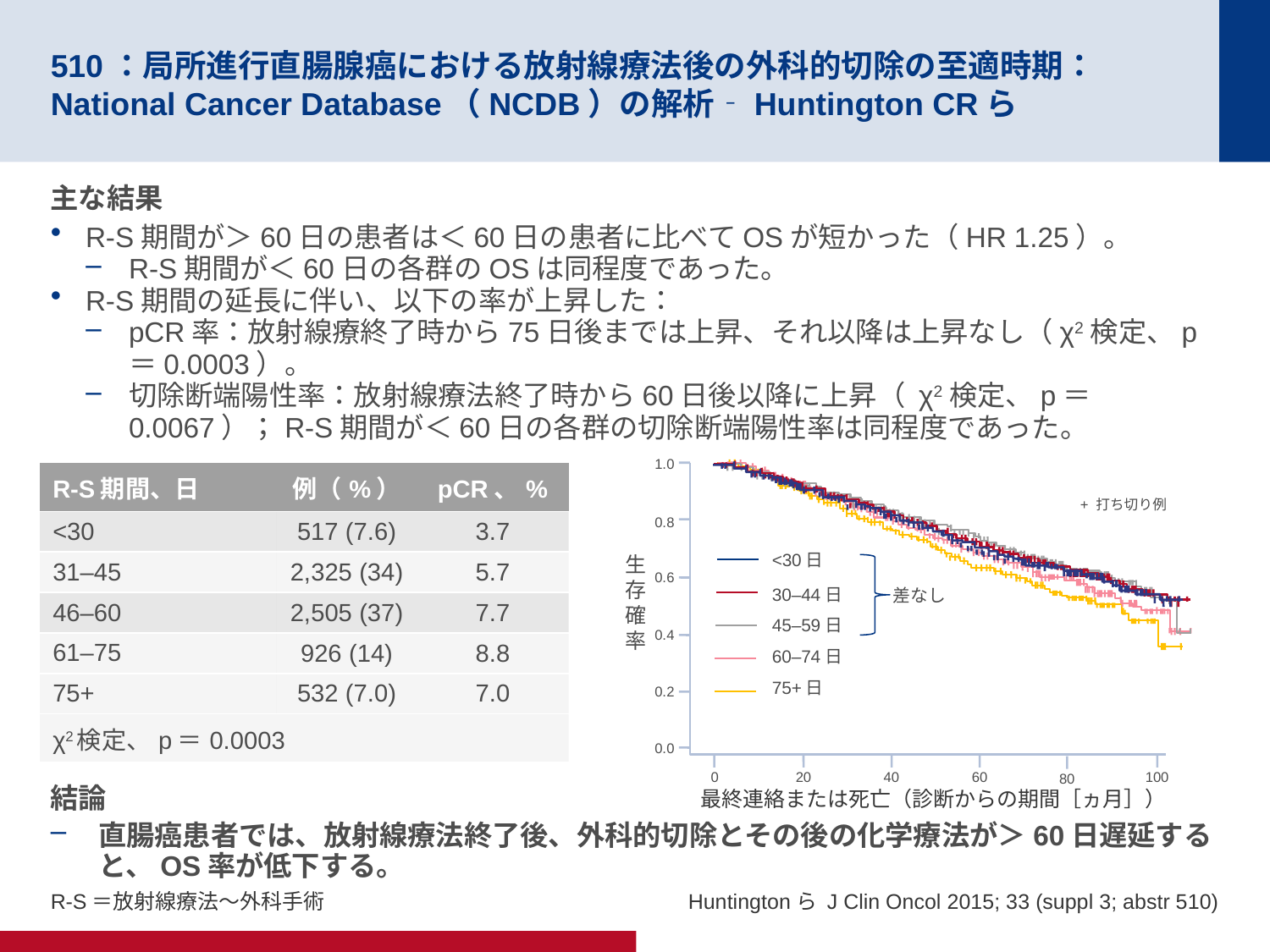

# 510：局所進行直腸腺癌における放射線療法後の外科的切除の至適時期：National Cancer Database（NCDB）の解析‐Huntington CRら
主な結果
R-S期間が＞60日の患者は＜60日の患者に比べてOSが短かった（HR 1.25）。
R-S期間が＜60日の各群のOSは同程度であった。
R-S期間の延長に伴い、以下の率が上昇した：
pCR率：放射線療終了時から75日後までは上昇、それ以降は上昇なし（χ2検定、p＝0.0003）。
切除断端陽性率：放射線療法終了時から60日後以降に上昇（ χ2検定、p＝0.0067）；R-S期間が＜60日の各群の切除断端陽性率は同程度であった。

結論
直腸癌患者では、放射線療法終了後、外科的切除とその後の化学療法が＞60日遅延すると、OS率が低下する。
1.0

| R-S期間、日 | 例（%） | pCR、% |
| --- | --- | --- |
| <30 | 517 (7.6) | 3.7 |
| 31–45 | 2,325 (34) | 5.7 |
| 46–60 | 2,505 (37) | 7.7 |
| 61–75 | 926 (14) | 8.8 |
| 75+ | 532 (7.0) | 7.0 |
| χ2検定、p＝0.0003 |  |  |

+ 打ち切り例
0.8

<30日

0.6
30–44日

差なし
生存確率
45–59日
0.4

60–74日
75+日
0.2

0.0

0
20
40
60
100
80
最終連絡または死亡（診断からの期間［ヵ月］）
R-S＝放射線療法～外科手術
Huntingtonら J Clin Oncol 2015; 33 (suppl 3; abstr 510)